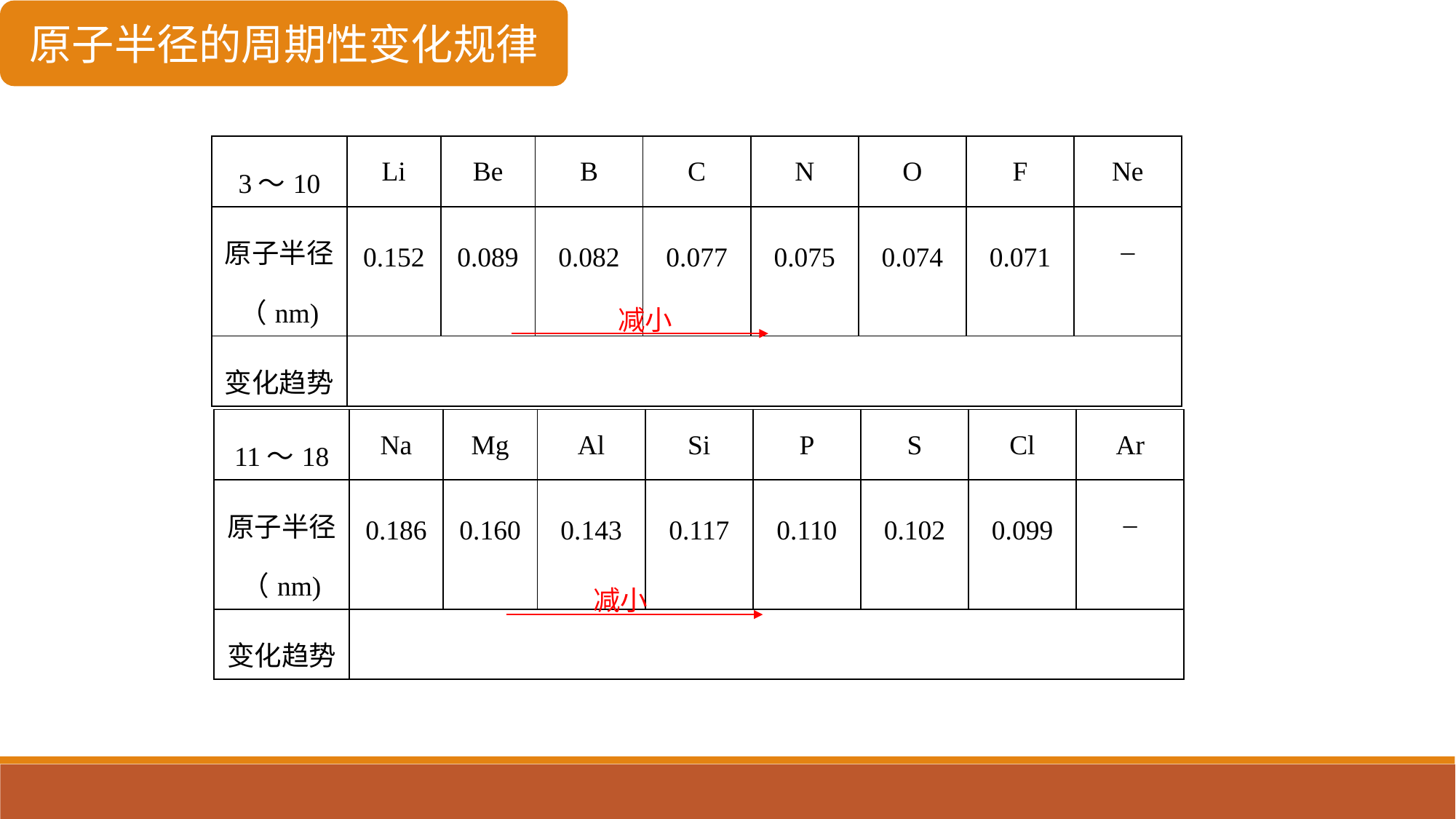

原子半径的周期性变化规律
| 3～10 | Li | Be | B | C | N | O | F | Ne |
| --- | --- | --- | --- | --- | --- | --- | --- | --- |
| 原子半径 （nm) | 0.152 | 0.089 | 0.082 | 0.077 | 0.075 | 0.074 | 0.071 | \_ |
| 变化趋势 |  |  |  |  |  |  |  |  |
减小
| 11～18 | Na | Mg | Al | Si | P | S | Cl | Ar |
| --- | --- | --- | --- | --- | --- | --- | --- | --- |
| 原子半径 （nm) | 0.186 | 0.160 | 0.143 | 0.117 | 0.110 | 0.102 | 0.099 | \_ |
| 变化趋势 |  |  |  |  |  |  |  |  |
减小